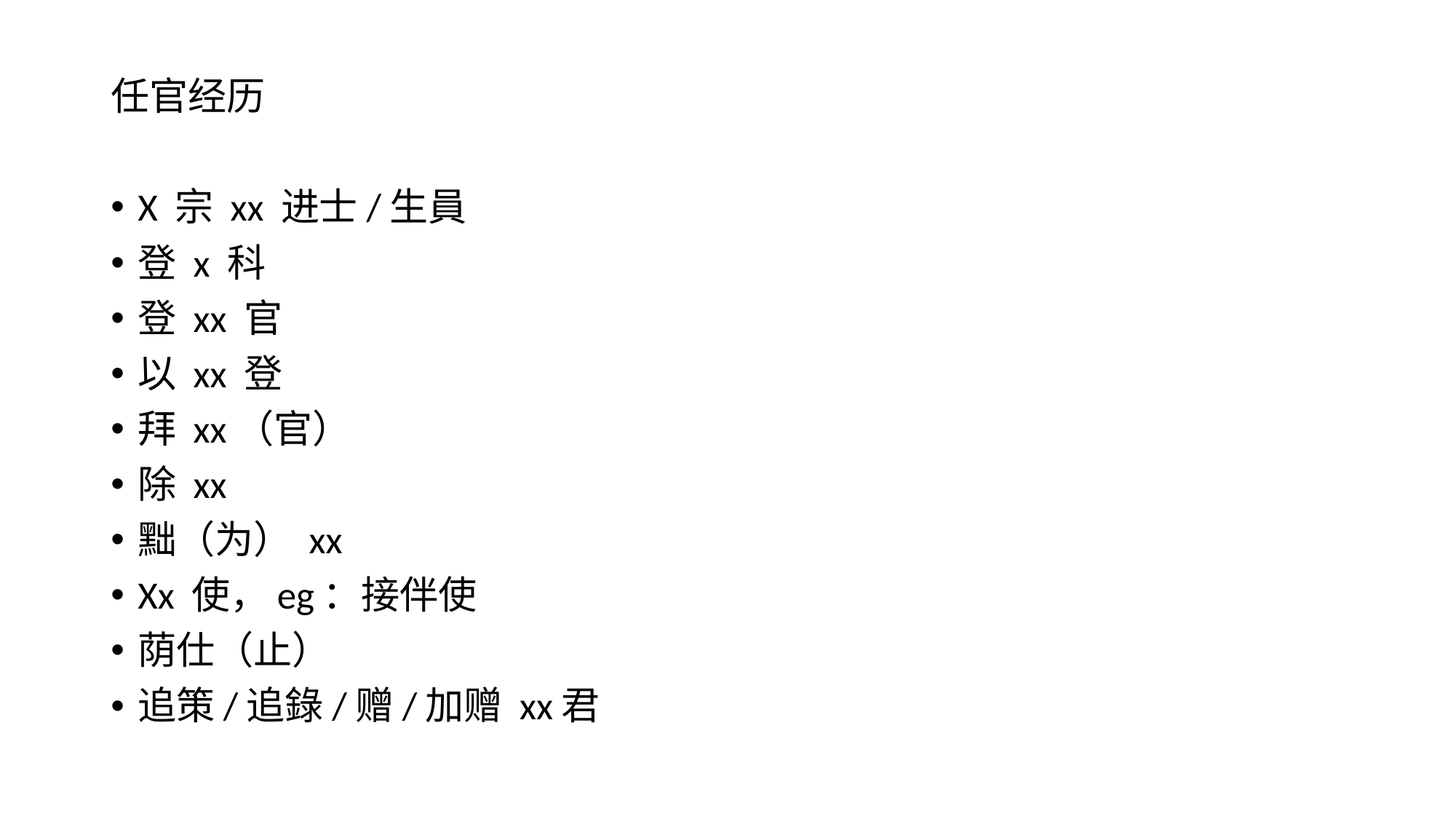

任官经历

X 宗 xx 进士/生員
登 x 科
登 xx 官
以 xx 登
拜 xx（官）
除 xx
黜（为） xx
Xx 使，eg：接伴使
荫仕（止）
追策/追錄/赠/加赠 xx君